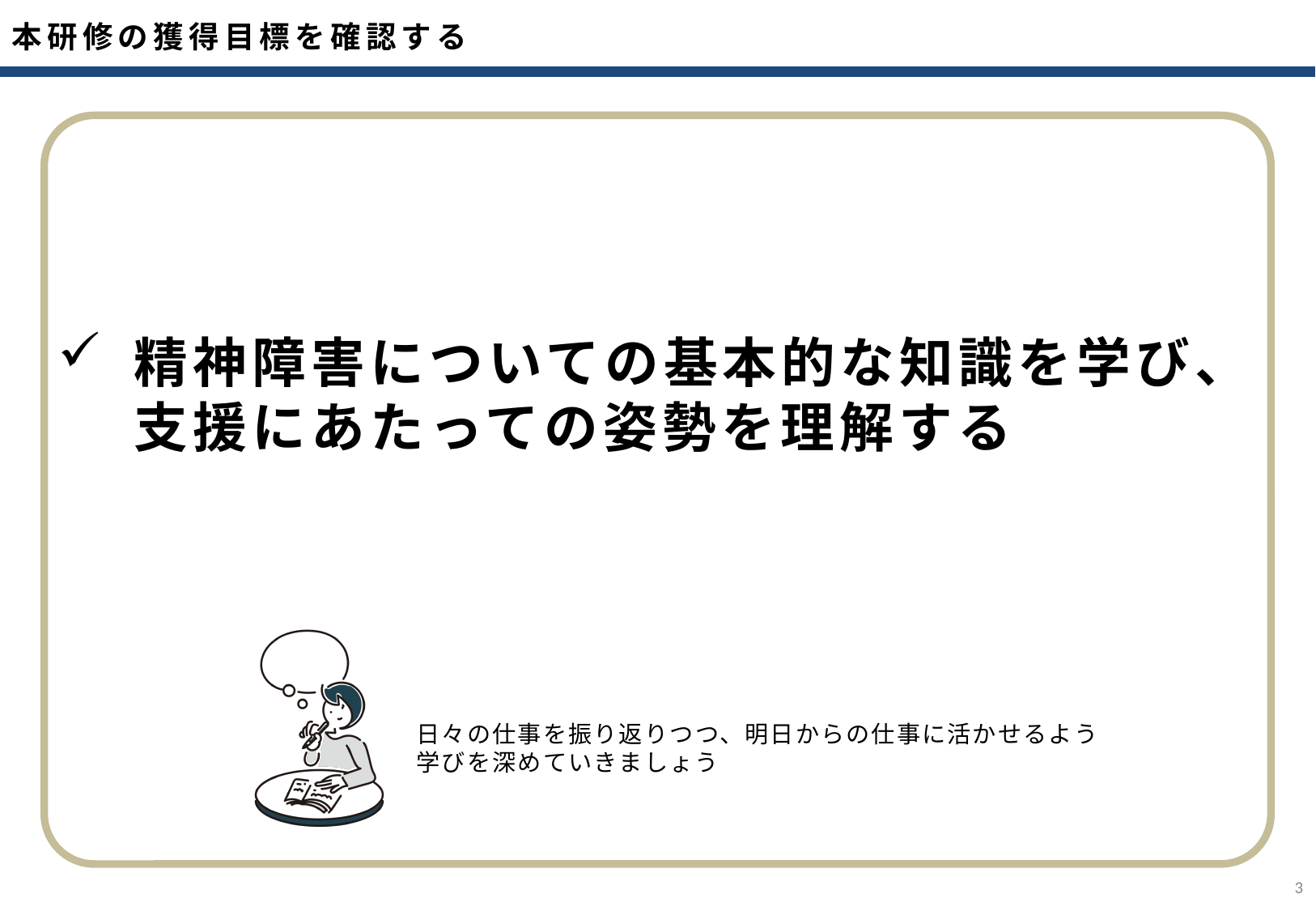

精神障害についての基本的な知識を学び、支援にあたっての姿勢を理解する
3